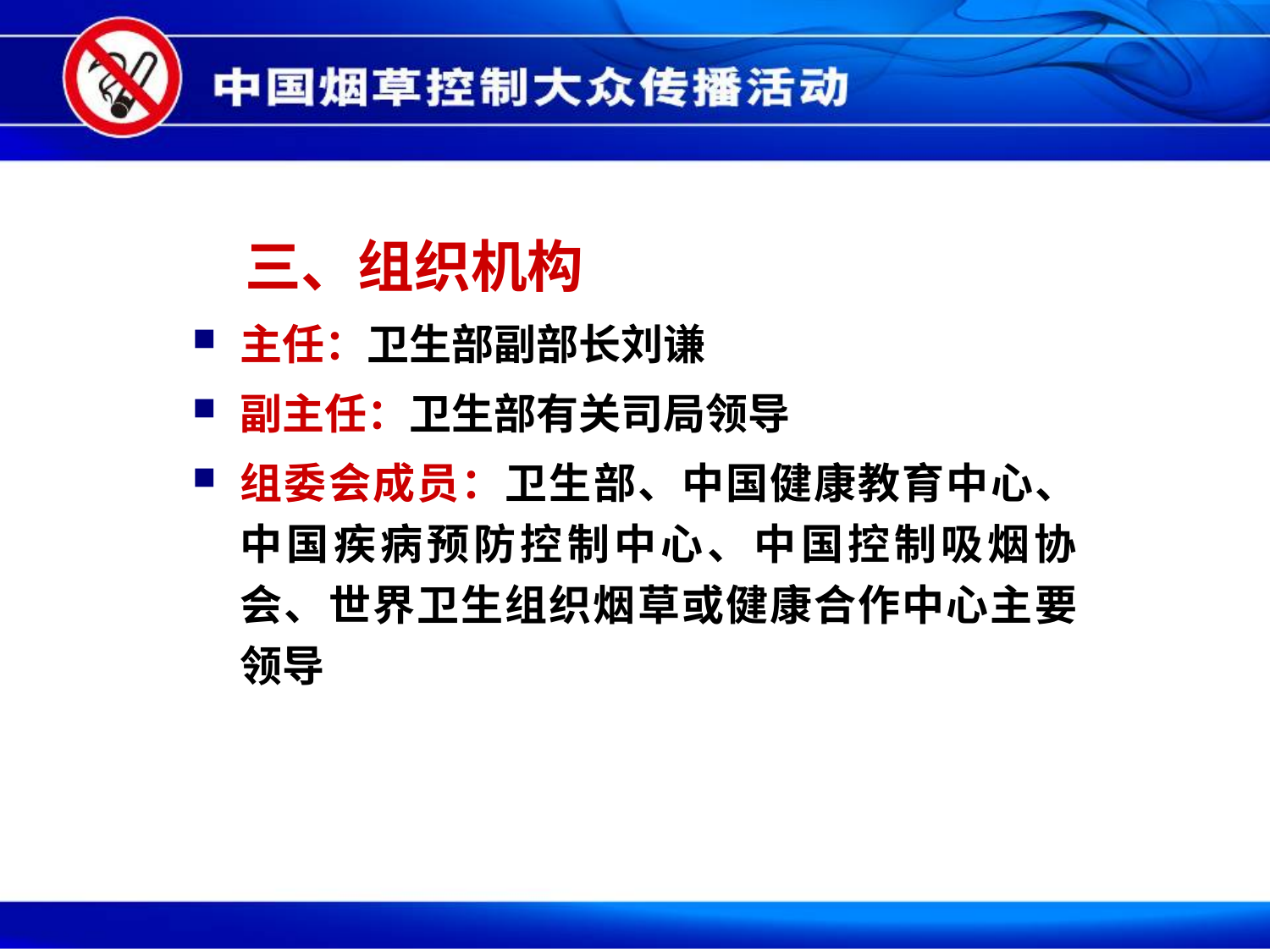

三、组织机构
主任：卫生部副部长刘谦
副主任：卫生部有关司局领导
组委会成员：卫生部、中国健康教育中心、中国疾病预防控制中心、中国控制吸烟协会、世界卫生组织烟草或健康合作中心主要领导